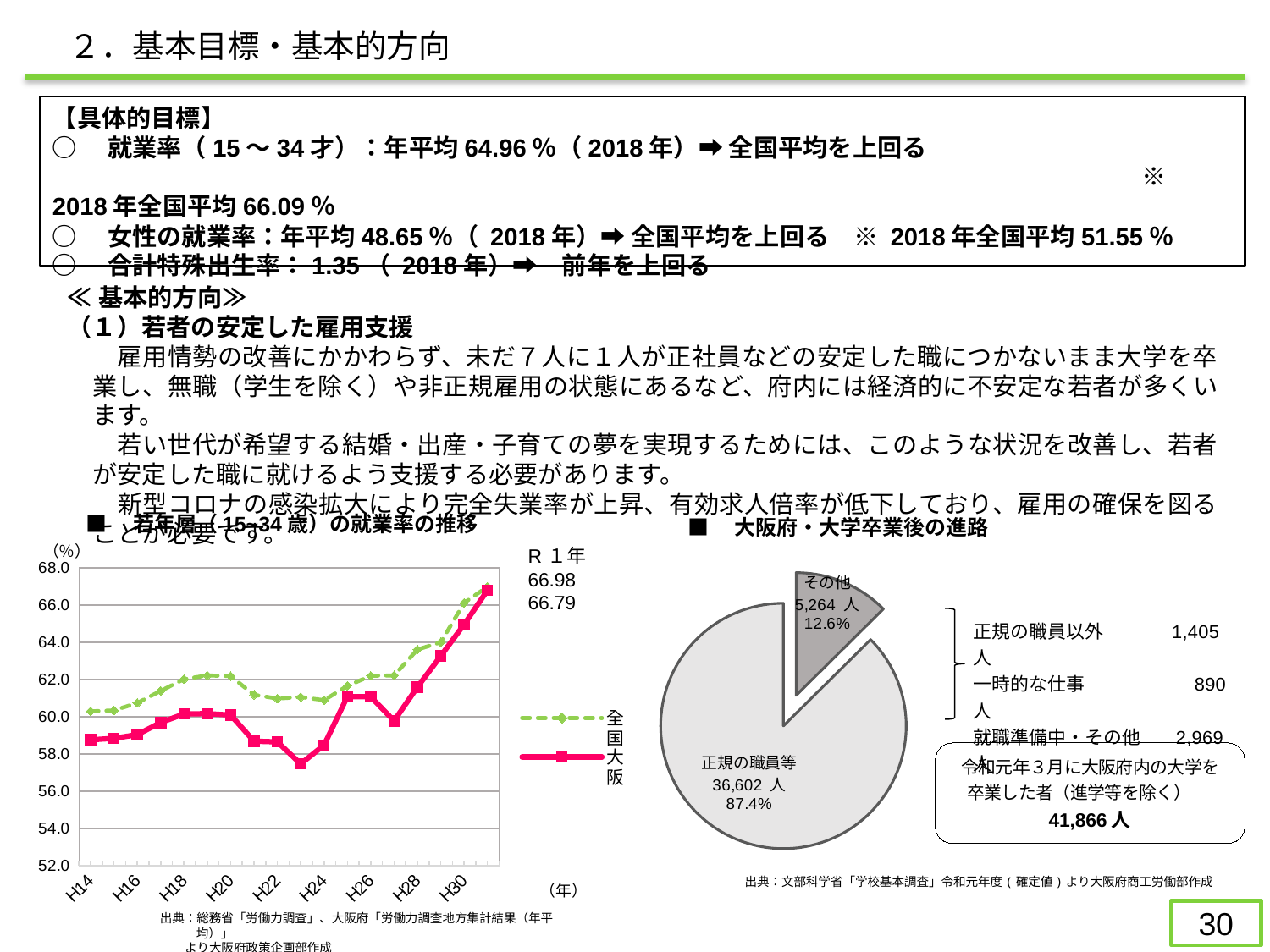

２．基本目標・基本的方向
【具体的目標】
○　就業率（15～34才）：年平均64.96％（2018年）➡ 全国平均を上回る
　　　　　　　　　　　　　　　　　　　　　　　　　　　　　　　　　　　　　　　　　　　　※ 2018年全国平均66.09％
○　女性の就業率：年平均48.65％（ 2018年）➡ 全国平均を上回る　※ 2018年全国平均51.55％
○　合計特殊出生率：1.35（ 2018年）➡　前年を上回る
≪基本的方向≫
（１）若者の安定した雇用支援
　　雇用情勢の改善にかかわらず、未だ７人に１人が正社員などの安定した職につかないまま大学を卒業し、無職（学生を除く）や非正規雇用の状態にあるなど、府内には経済的に不安定な若者が多くいます。
　　若い世代が希望する結婚・出産・子育ての夢を実現するためには、このような状況を改善し、若者が安定した職に就けるよう支援する必要があります。
　　新型コロナの感染拡大により完全失業率が上昇、有効求人倍率が低下しており、雇用の確保を図ることが必要です。
■　若年層（15~34歳）の就業率の推移
■　大阪府・大学卒業後の進路

### Chart

| Category |  |
|---|---|
| その他 | 5264.0 |
| 正規の職員等 | 36602.0 |

### Chart

| Category | 全国 | 大阪 |
|---|---|---|
| H14 | 60.29 | 58.76 |
| H15 | 60.34 | 58.84 |
| H16 | 60.74 | 59.04 |
| H17 | 61.39 | 59.69 |
| H18 | 62.02 | 60.15 |
| H19 | 62.22 | 60.17 |
| H20 | 62.18 | 60.09 |
| H21 | 61.18 | 58.69 |
| H22 | 60.98 | 58.65 |
| H23 | 61.06 | 57.47 |
| H24 | 60.89 | 58.48 |
| H25 | 61.66 | 61.09 |
| H26 | 62.2 | 61.07 |
| H27 | 62.22 | 59.78 |
| H28 | 63.61 | 61.6 |
| H29 | 64.0 | 63.27 |
| H30 | 66.12 | 64.96 |
| R1 | 66.98 | 66.79 |
出典：文部科学省「学校基本調査」令和元年度(確定値)より大阪府商工労働部作成
30
出典：総務省「労働力調査」、大阪府「労働力調査地方集計結果（年平均）」
        より大阪府政策企画部作成